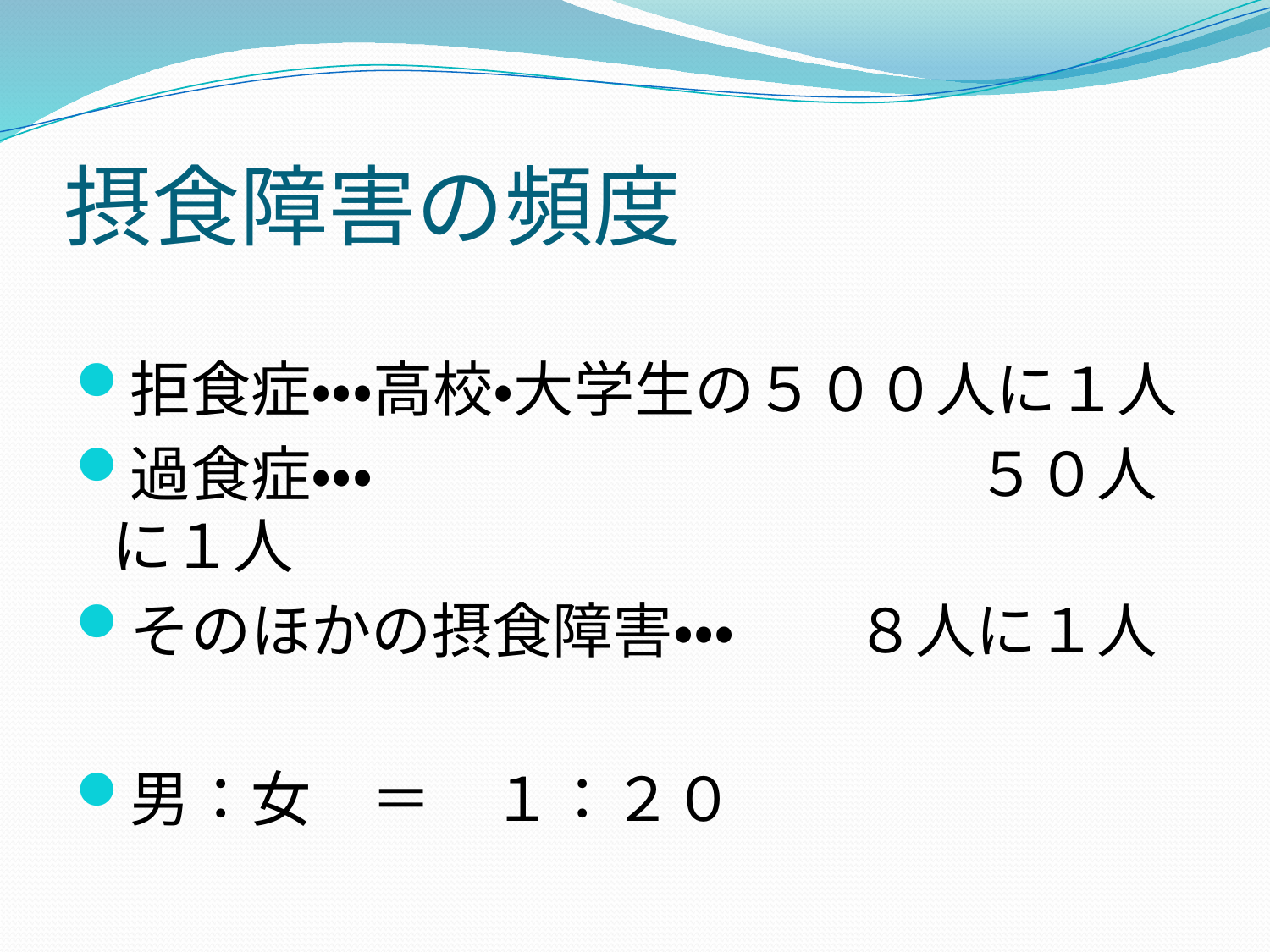

# 摂食障害の頻度

拒食症・・・高校・大学生の５００人に１人
過食症・・・　　　　　　　　　　５０人に１人
そのほかの摂食障害・・・　　８人に１人

男：女　＝　１：２０